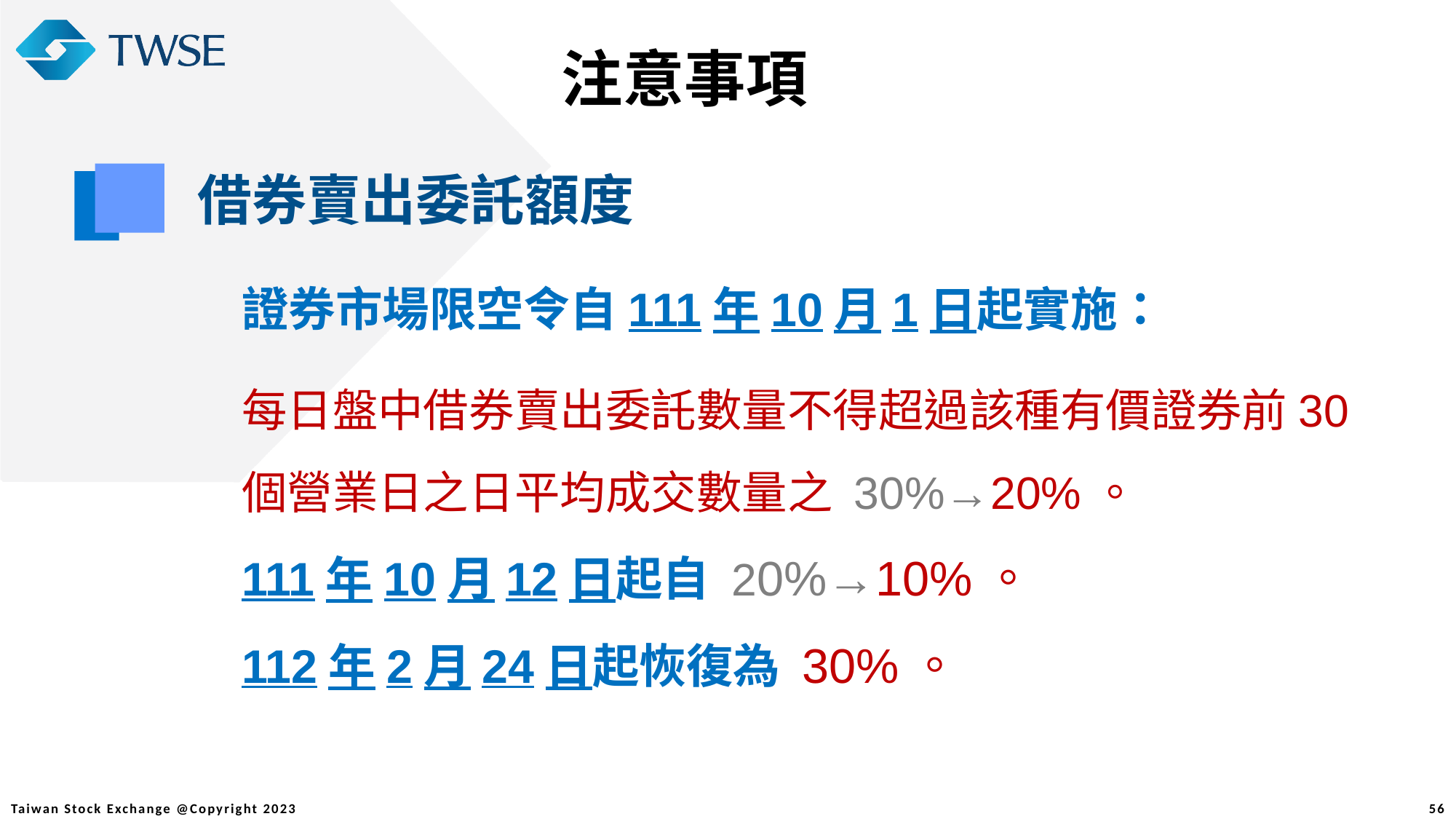

注意事項

借券賣出委託額度
證券市場限空令自111年10月1日起實施：
每日盤中借券賣出委託數量不得超過該種有價證券前30個營業日之日平均成交數量之 30%→20%。
111年10月12日起自 20%→10%。
112年2月24日起恢復為 30%。
56